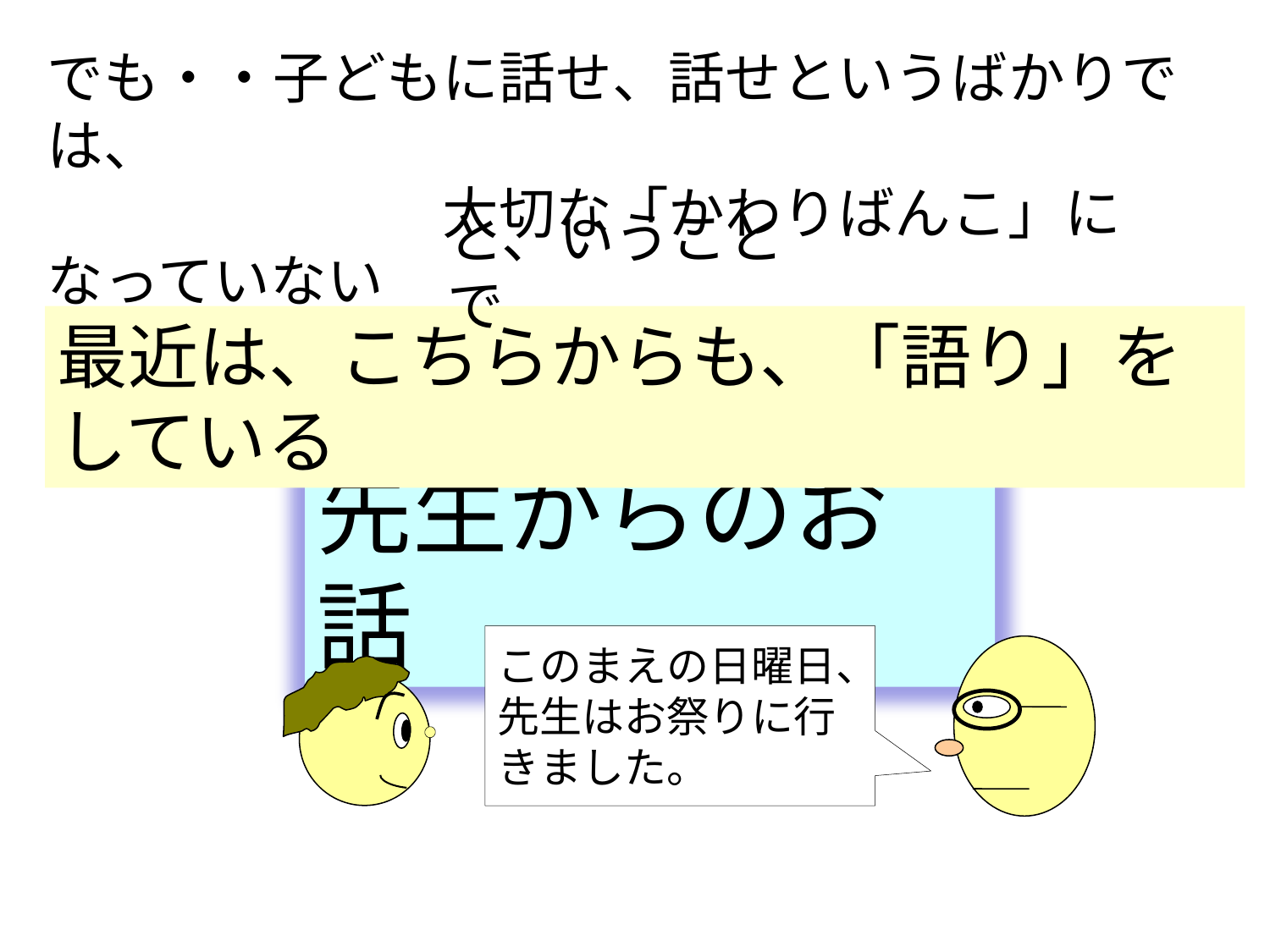

でも・・子どもに話せ、話せというばかりでは、
　　　　　　　大切な「かわりばんこ」になっていない
と、いうことで
最近は、こちらからも、「語り」をしている
先生からのお話
このまえの日曜日、
先生はお祭りに行きました。